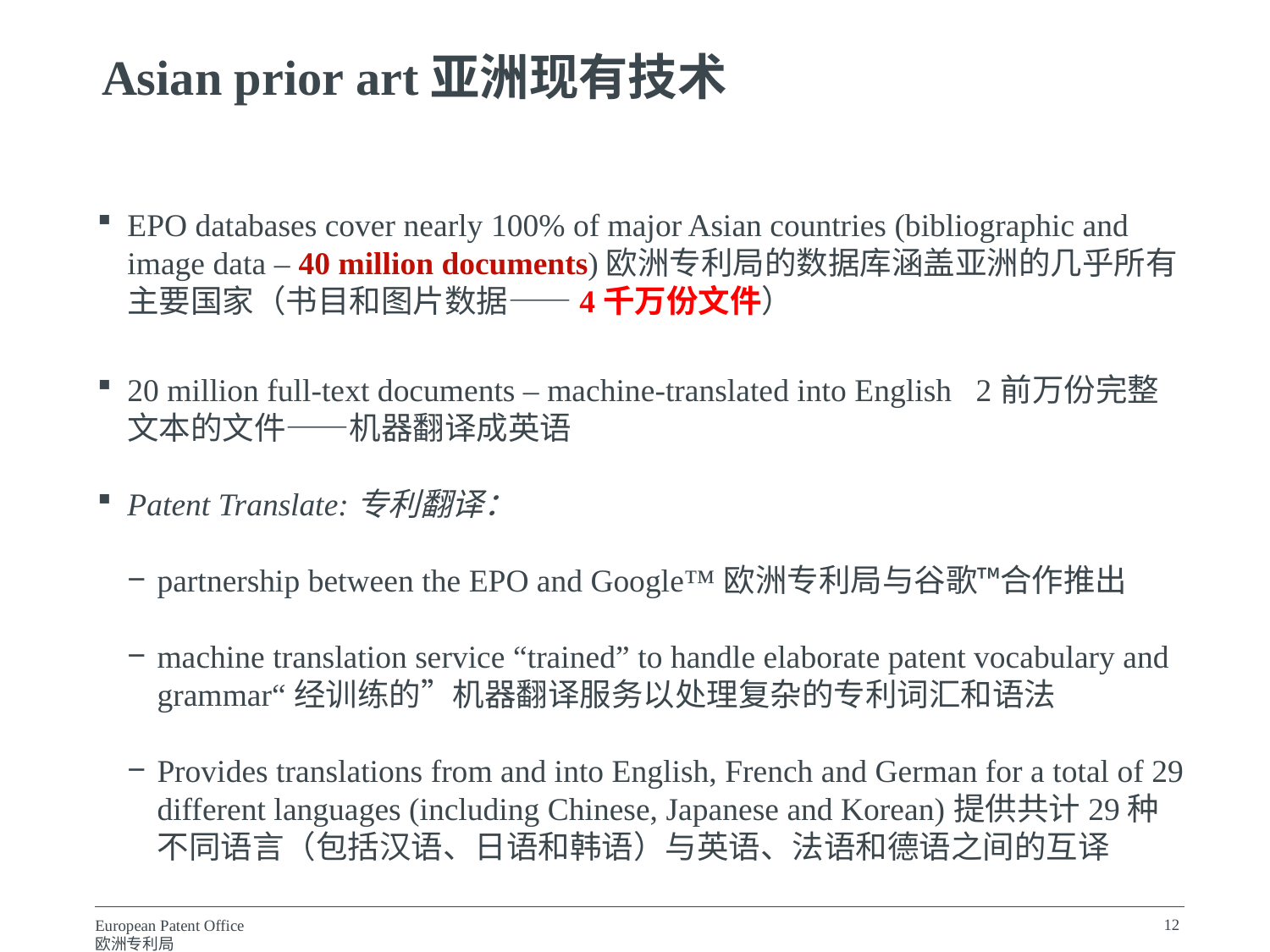

Asian prior art亚洲现有技术
EPO databases cover nearly 100% of major Asian countries (bibliographic and image data – 40 million documents)欧洲专利局的数据库涵盖亚洲的几乎所有主要国家（书目和图片数据——4千万份文件）

20 million full-text documents – machine-translated into English   2前万份完整文本的文件——机器翻译成英语

Patent Translate:专利翻译：

partnership between the EPO and Google™欧洲专利局与谷歌™合作推出

machine translation service “trained” to handle elaborate patent vocabulary and grammar“经训练的”机器翻译服务以处理复杂的专利词汇和语法

Provides translations from and into English, French and German for a total of 29 different languages (including Chinese, Japanese and Korean)提供共计29种不同语言（包括汉语、日语和韩语）与英语、法语和德语之间的互译

12